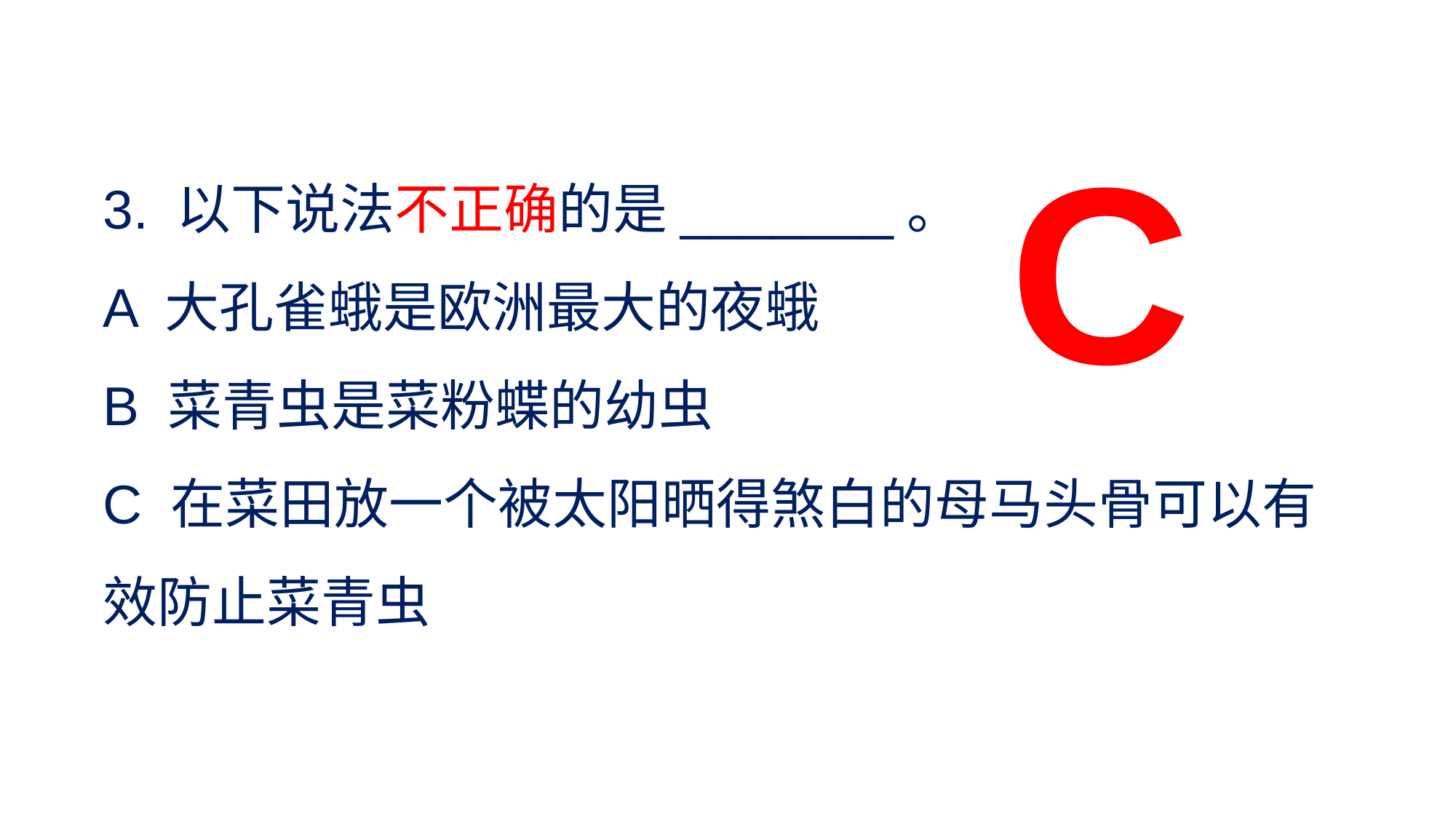

C
3. 以下说法不正确的是_______。
A 大孔雀蛾是欧洲最大的夜蛾
B 菜青虫是菜粉蝶的幼虫
C 在菜田放一个被太阳晒得煞白的母马头骨可以有效防止菜青虫